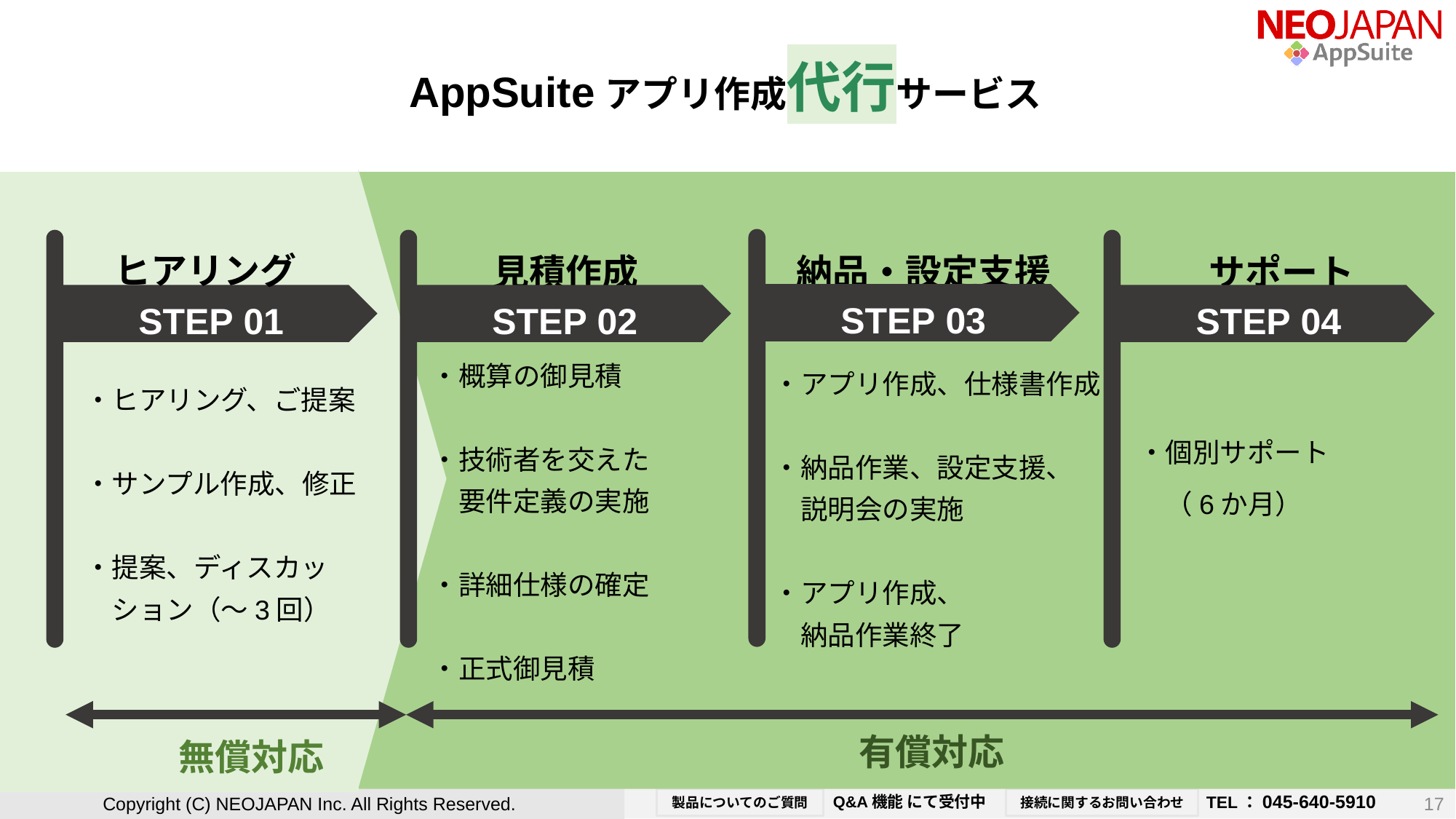

AppSuiteアプリ作成代行サービス

ヒアリング
見積作成
納品・設定支援
サポート
STEP 03
STEP 01
STEP 02
STEP 04
・概算の御見積

・技術者を交えた
　要件定義の実施

・詳細仕様の確定

・正式御見積
・アプリ作成、仕様書作成

・納品作業、設定支援、
　説明会の実施

・アプリ作成、
　納品作業終了
・ヒアリング、ご提案

・サンプル作成、修正

・提案、ディスカッ
　ション（～3回）
・個別サポート
　（6か月）

有償対応
無償対応
17